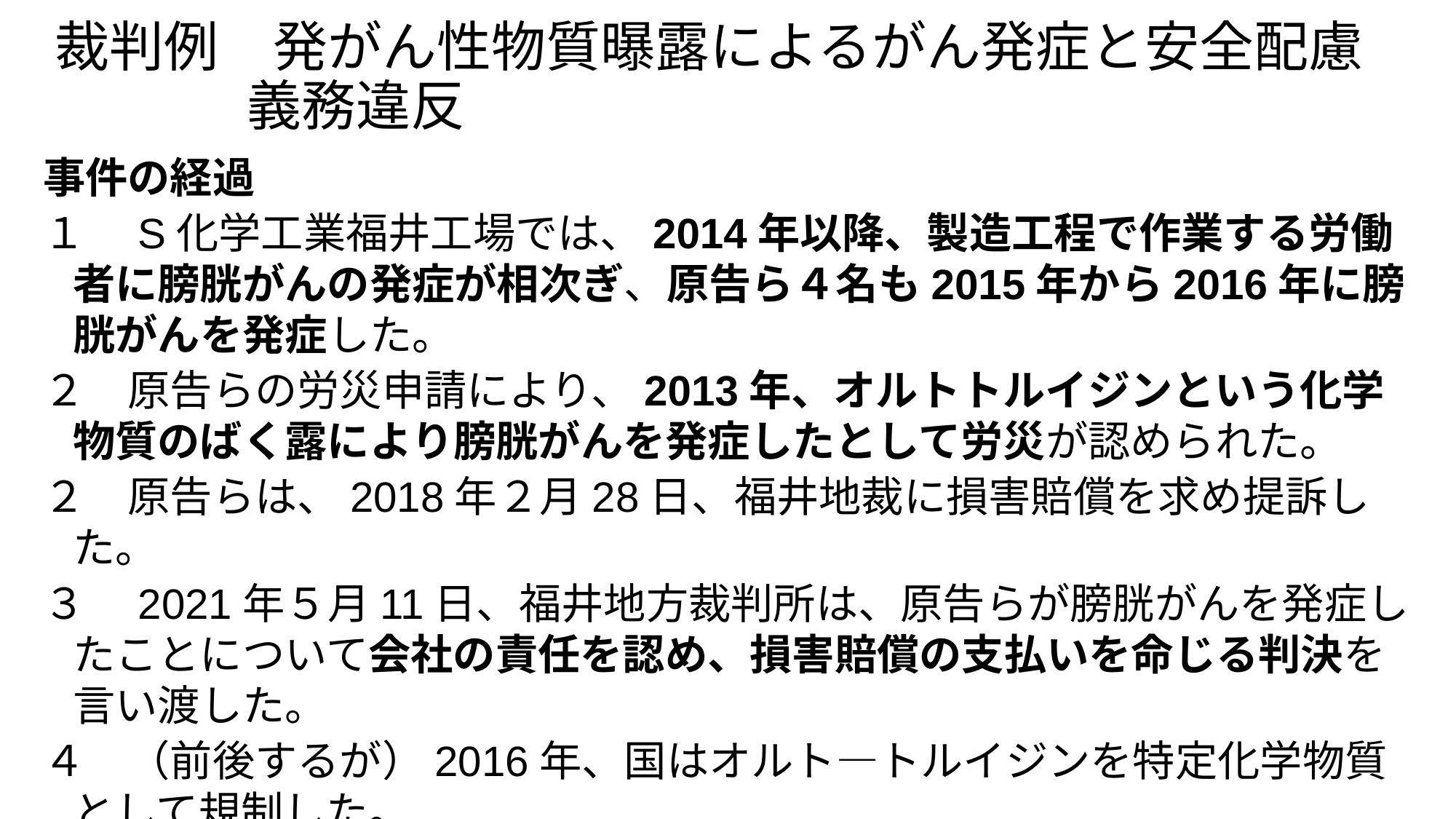

# 裁判例　発がん性物質曝露によるがん発症と安全配慮義務違反
事件の経過
１　S化学工業福井工場では、2014年以降、製造工程で作業する労働者に膀胱がんの発症が相次ぎ、原告ら４名も2015年から2016年に膀胱がんを発症した。
２　原告らの労災申請により、2013年、オルトトルイジンという化学物質のばく露により膀胱がんを発症したとして労災が認められた。
２　原告らは、2018年２月28日、福井地裁に損害賠償を求め提訴した。
３　2021年５月11日、福井地方裁判所は、原告らが膀胱がんを発症したことについて会社の責任を認め、損害賠償の支払いを命じる判決を言い渡した。
４　（前後するが）2016年、国はオルト—トルイジンを特定化学物質として規制した。